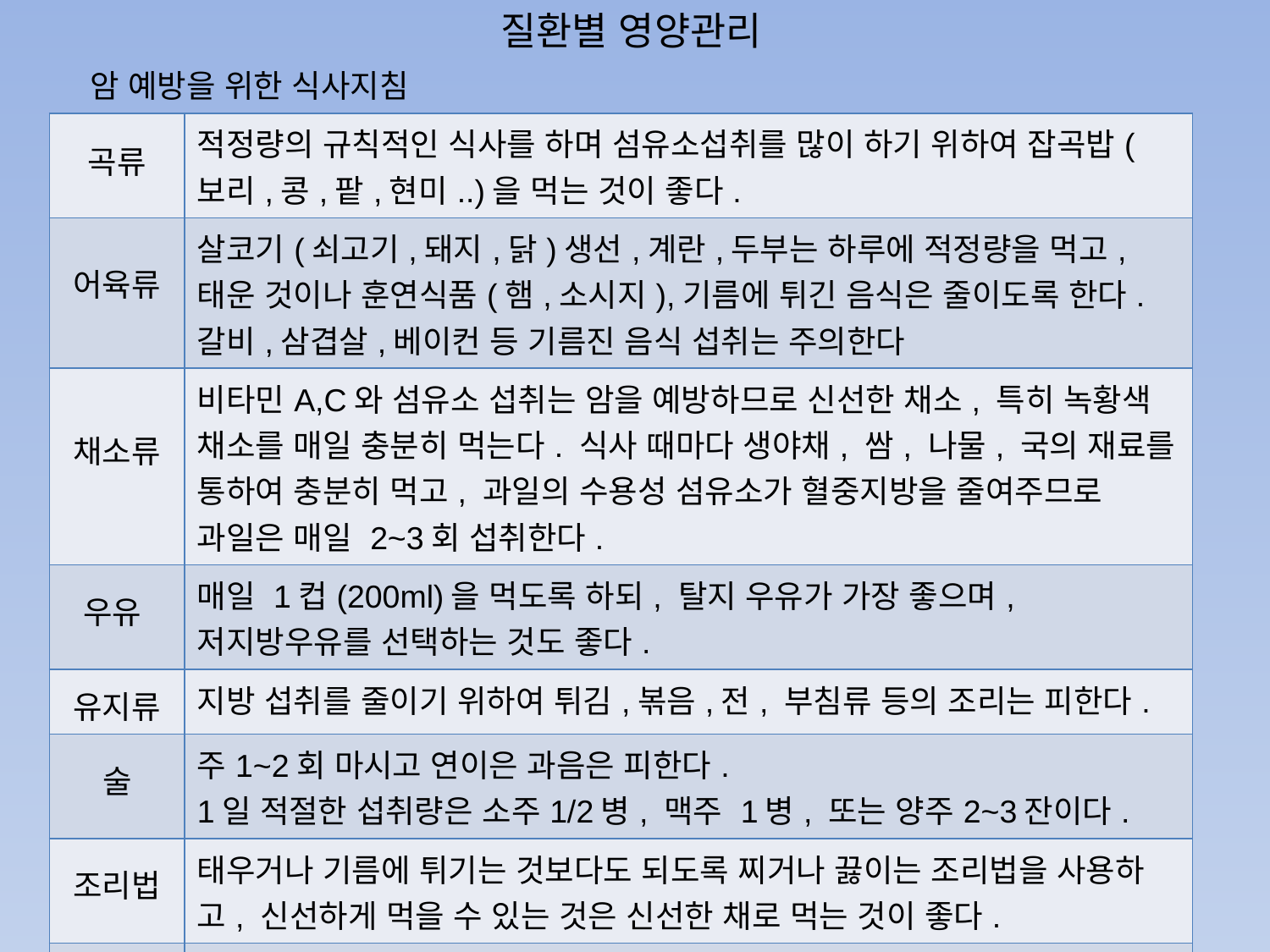

# 질환별 영양관리
암 예방을 위한 식사지침
| 곡류 | 적정량의 규칙적인 식사를 하며 섬유소섭취를 많이 하기 위하여 잡곡밥(보리,콩,팥,현미..)을 먹는 것이 좋다. |
| --- | --- |
| 어육류 | 살코기(쇠고기,돼지,닭)생선,계란,두부는 하루에 적정량을 먹고, 태운 것이나 훈연식품(햄,소시지),기름에 튀긴 음식은 줄이도록 한다. 갈비,삼겹살,베이컨 등 기름진 음식 섭취는 주의한다 |
| 채소류 | 비타민A,C와 섬유소 섭취는 암을 예방하므로 신선한 채소, 특히 녹황색 채소를 매일 충분히 먹는다. 식사 때마다 생야채, 쌈, 나물, 국의 재료를 통하여 충분히 먹고, 과일의 수용성 섬유소가 혈중지방을 줄여주므로 과일은 매일 2~3회 섭취한다. |
| 우유 | 매일 1컵(200ml)을 먹도록 하되, 탈지 우유가 가장 좋으며, 저지방우유를 선택하는 것도 좋다. |
| 유지류 | 지방 섭취를 줄이기 위하여 튀김,볶음,전, 부침류 등의 조리는 피한다. |
| 술 | 주1~2회 마시고 연이은 과음은 피한다. 1일 적절한 섭취량은 소주1/2병, 맥주 1병, 또는 양주2~3잔이다. |
| 조리법 | 태우거나 기름에 튀기는 것보다도 되도록 찌거나 끓이는 조리법을 사용하고, 신선하게 먹을 수 있는 것은 신선한 채로 먹는 것이 좋다. |
| 기타 | 싱겁게 먹는다.(짠 음식은 섭취를 줄인다.) 지나치게 탄 음식은 피한다. 적당한 온도의 음식을 먹는다. 식품첨가물이 함유된 가공식품은 가급적 줄인다 |